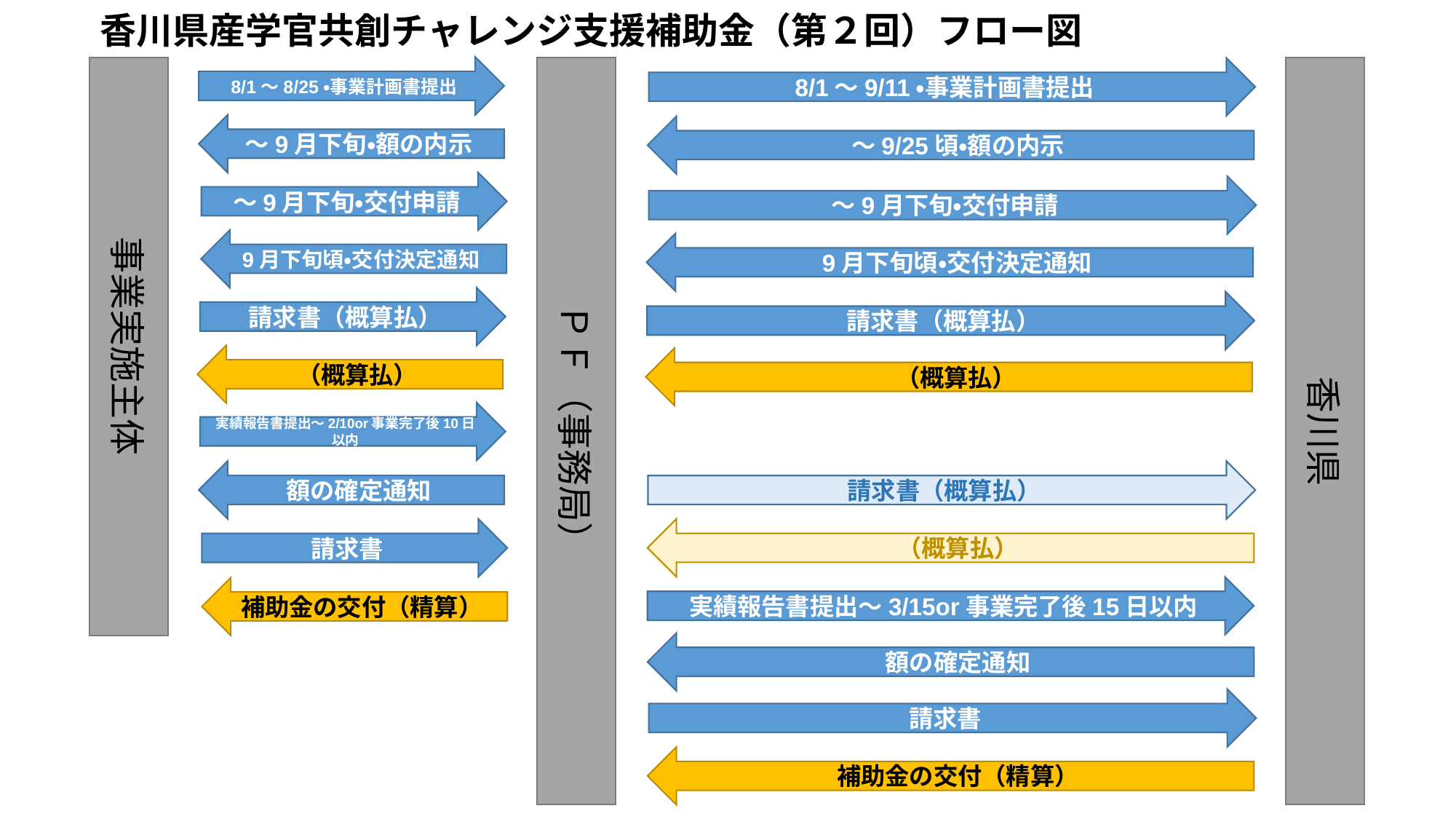

8/1～9/11・事業計画書提出
～9/25頃・額の内示
～9月下旬・交付申請
8/1～8/25・事業計画書提出
9月下旬頃・交付決定通知
～9月下旬・額の内示
香川県産学官共創チャレンジ支援補助金（第２回）フロー図
請求書（概算払）
～9月下旬・交付申請
ＰＦ（事務局）
香川県
事業実施主体
（概算払）
9月下旬頃・交付決定通知
請求書（概算払）
請求書（概算払）
（概算払）
（概算払）

実績報告書提出～2/10or事業完了後10日以内

実績報告書提出～3/15or事業完了後15日以内
額の確定通知
額の確定通知
請求書
請求書
補助金の交付（精算）
補助金の交付（精算）